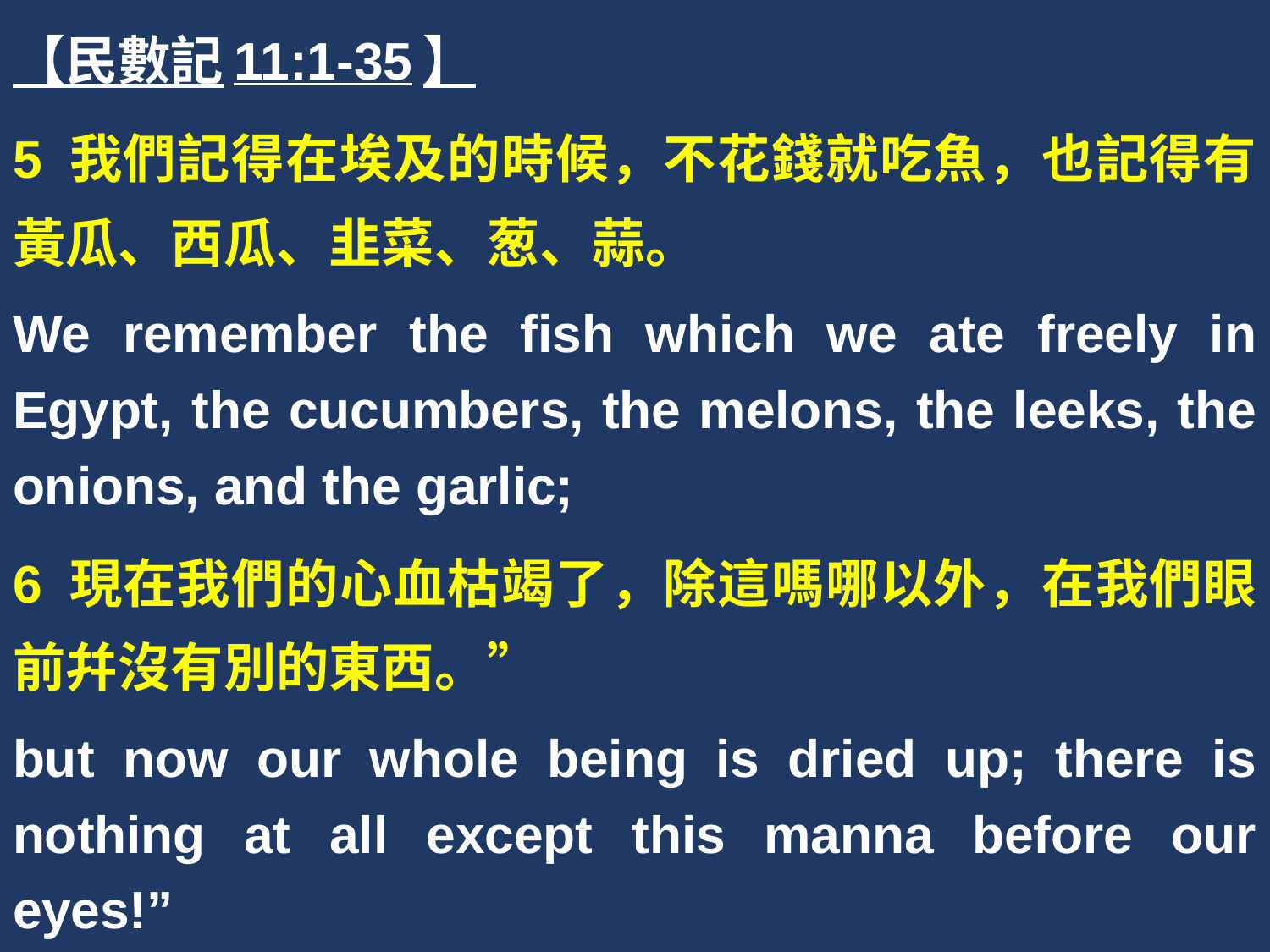

【民數記11:1-35】
5 我們記得在埃及的時候，不花錢就吃魚，也記得有黃瓜、西瓜、韭菜、葱、蒜。
We remember the fish which we ate freely in Egypt, the cucumbers, the melons, the leeks, the onions, and the garlic;
6 現在我們的心血枯竭了，除這嗎哪以外，在我們眼前幷沒有別的東西。”
but now our whole being is dried up; there is nothing at all except this manna before our eyes!”